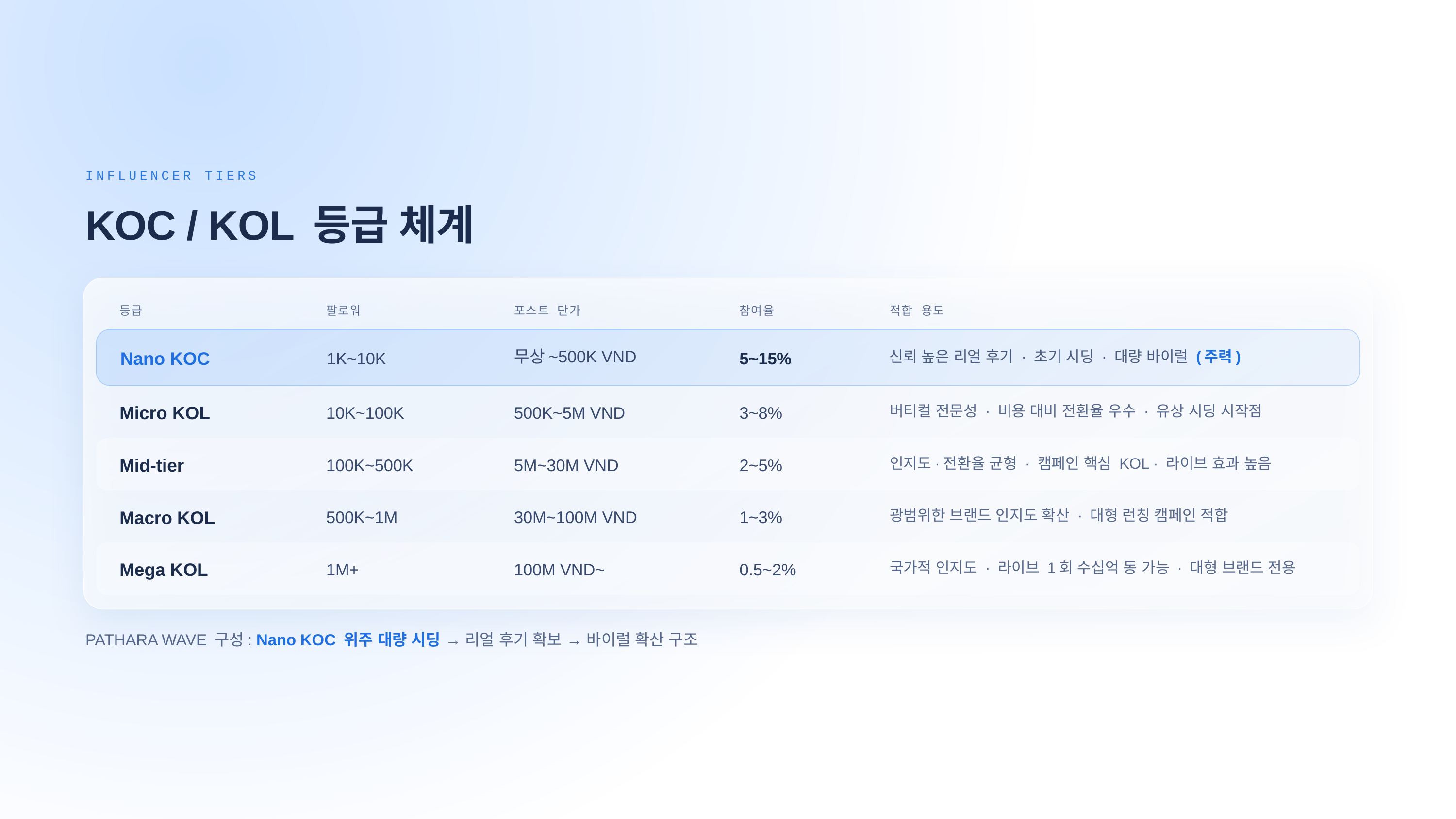

INFLUENCER TIERS
KOC / KOL 등급 체계

등급
팔로워
포스트 단가
참여율
적합 용도

무상~500K VND
신뢰 높은 리얼 후기 · 초기 시딩 · 대량 바이럴 (주력)
Nano KOC
1K~10K
5~15%
버티컬 전문성 · 비용 대비 전환율 우수 · 유상 시딩 시작점
Micro KOL
10K~100K
500K~5M VND
3~8%

인지도·전환율 균형 · 캠페인 핵심 KOL · 라이브 효과 높음
Mid-tier
100K~500K
5M~30M VND
2~5%
광범위한 브랜드 인지도 확산 · 대형 런칭 캠페인 적합
Macro KOL
500K~1M
30M~100M VND
1~3%

국가적 인지도 · 라이브 1회 수십억 동 가능 · 대형 브랜드 전용
Mega KOL
1M+
100M VND~
0.5~2%
PATHARA WAVE 구성: Nano KOC 위주 대량 시딩 → 리얼 후기 확보 → 바이럴 확산 구조